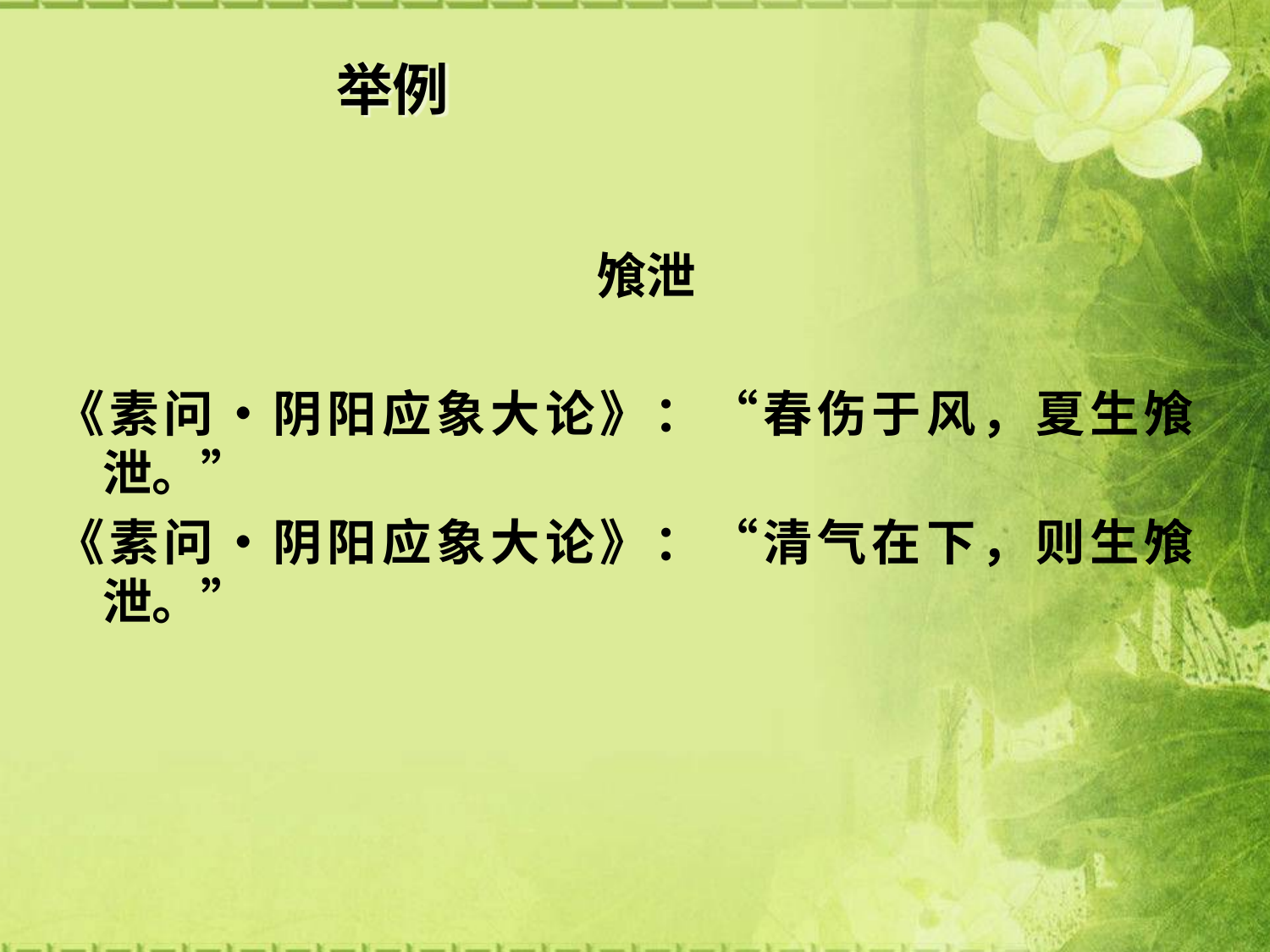

# 举例

　　　　　　　　　　　飧泄

《素问•阴阳应象大论》：“春伤于风，夏生飧泄。”
《素问•阴阳应象大论》：“清气在下，则生飧泄。”